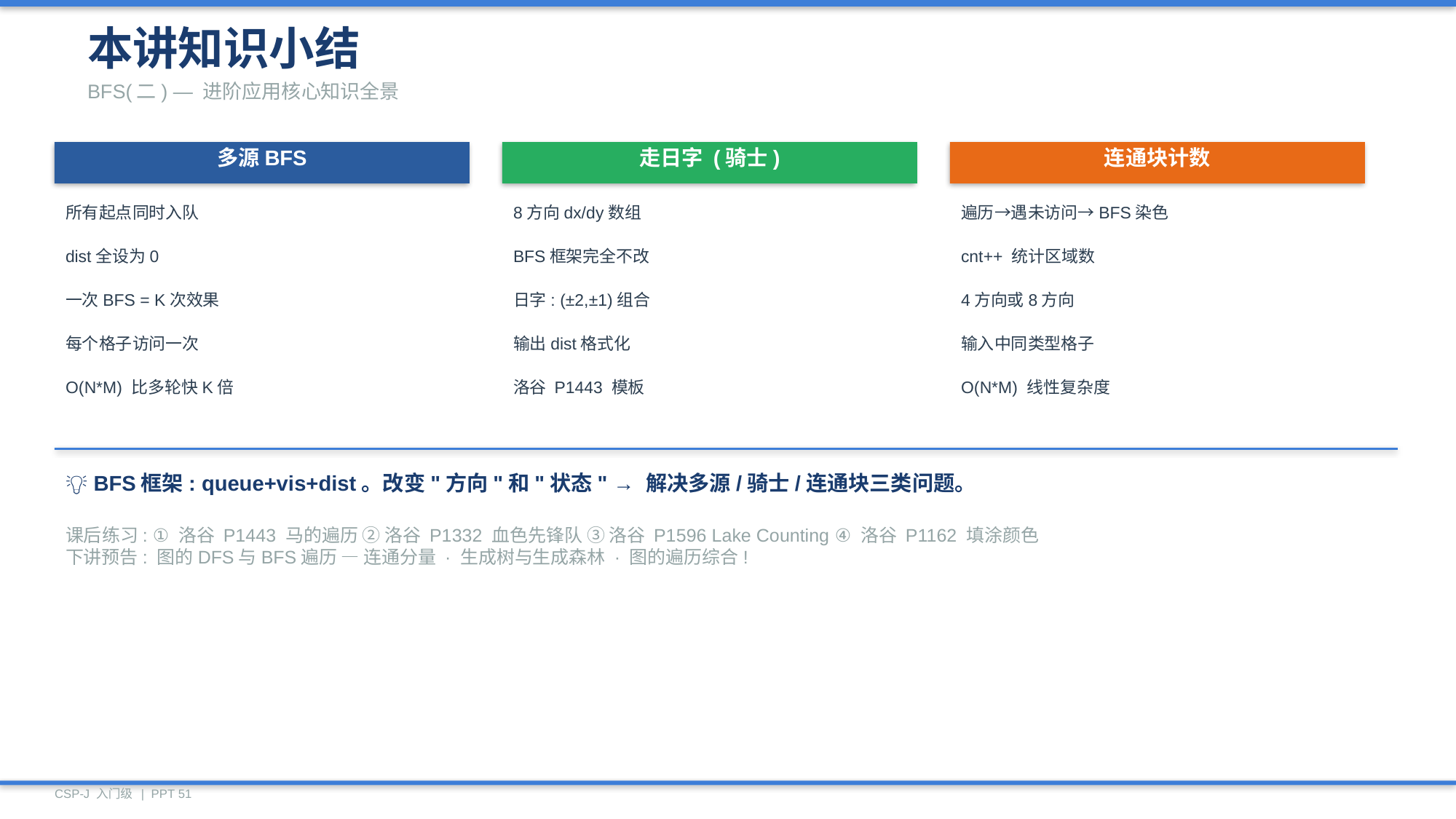

本讲知识小结
BFS(二) — 进阶应用核心知识全景

多源BFS
走日字 (骑士)
连通块计数
所有起点同时入队
8方向dx/dy数组
遍历→遇未访问→BFS染色
dist全设为0
BFS框架完全不改
cnt++ 统计区域数
一次BFS = K次效果
日字: (±2,±1)组合
4方向或8方向
每个格子访问一次
输出dist格式化
输入中同类型格子
O(N*M) 比多轮快K倍
洛谷 P1443 模板
O(N*M) 线性复杂度

💡 BFS框架: queue+vis+dist。改变"方向"和"状态" → 解决多源/骑士/连通块三类问题。
课后练习: ① 洛谷 P1443 马的遍历 ② 洛谷 P1332 血色先锋队 ③ 洛谷 P1596 Lake Counting ④ 洛谷 P1162 填涂颜色
下讲预告: 图的DFS与BFS遍历 — 连通分量 · 生成树与生成森林 · 图的遍历综合!

CSP-J 入门级  |  PPT 51